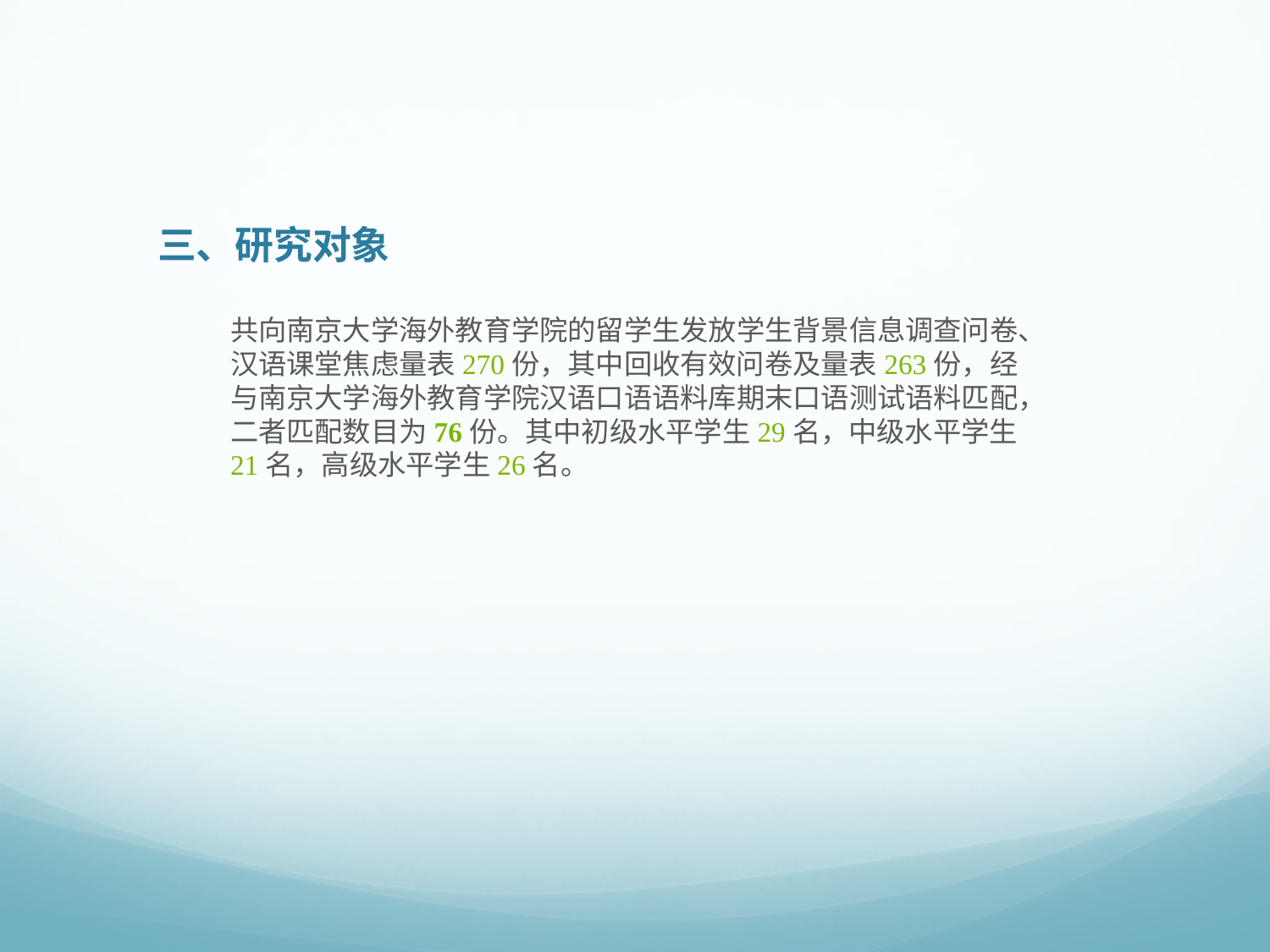

# 三、研究对象
共向南京大学海外教育学院的留学生发放学生背景信息调查问卷、汉语课堂焦虑量表270份，其中回收有效问卷及量表263份，经与南京大学海外教育学院汉语口语语料库期末口语测试语料匹配，二者匹配数目为76份。其中初级水平学生29名，中级水平学生21名，高级水平学生26名。